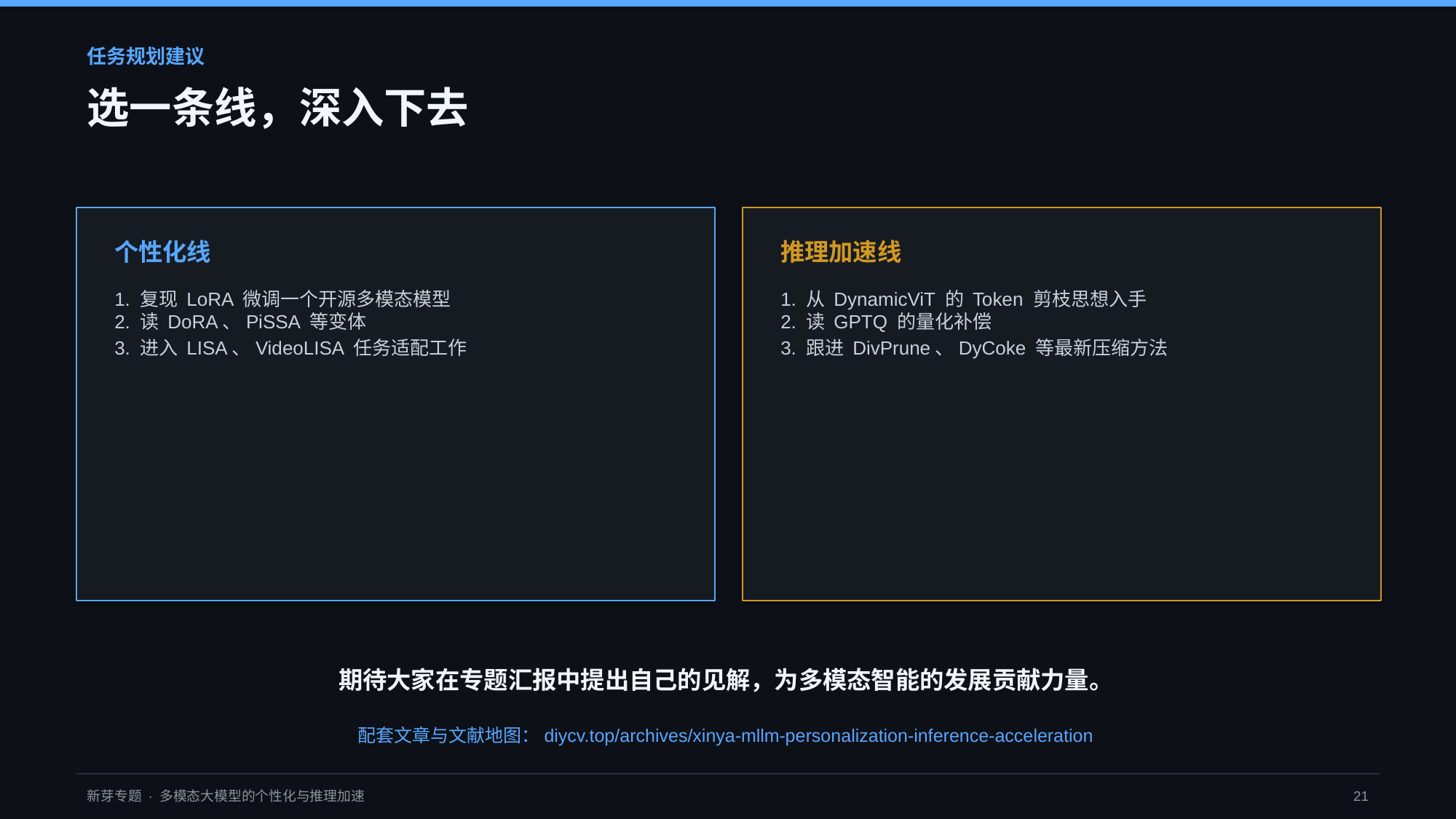

任务规划建议
选一条线，深入下去

个性化线
推理加速线
1. 复现 LoRA 微调一个开源多模态模型
2. 读 DoRA、PiSSA 等变体
3. 进入 LISA、VideoLISA 任务适配工作
1. 从 DynamicViT 的 Token 剪枝思想入手
2. 读 GPTQ 的量化补偿
3. 跟进 DivPrune、DyCoke 等最新压缩方法
期待大家在专题汇报中提出自己的见解，为多模态智能的发展贡献力量。
配套文章与文献地图：diycv.top/archives/xinya-mllm-personalization-inference-acceleration

新芽专题 · 多模态大模型的个性化与推理加速
21